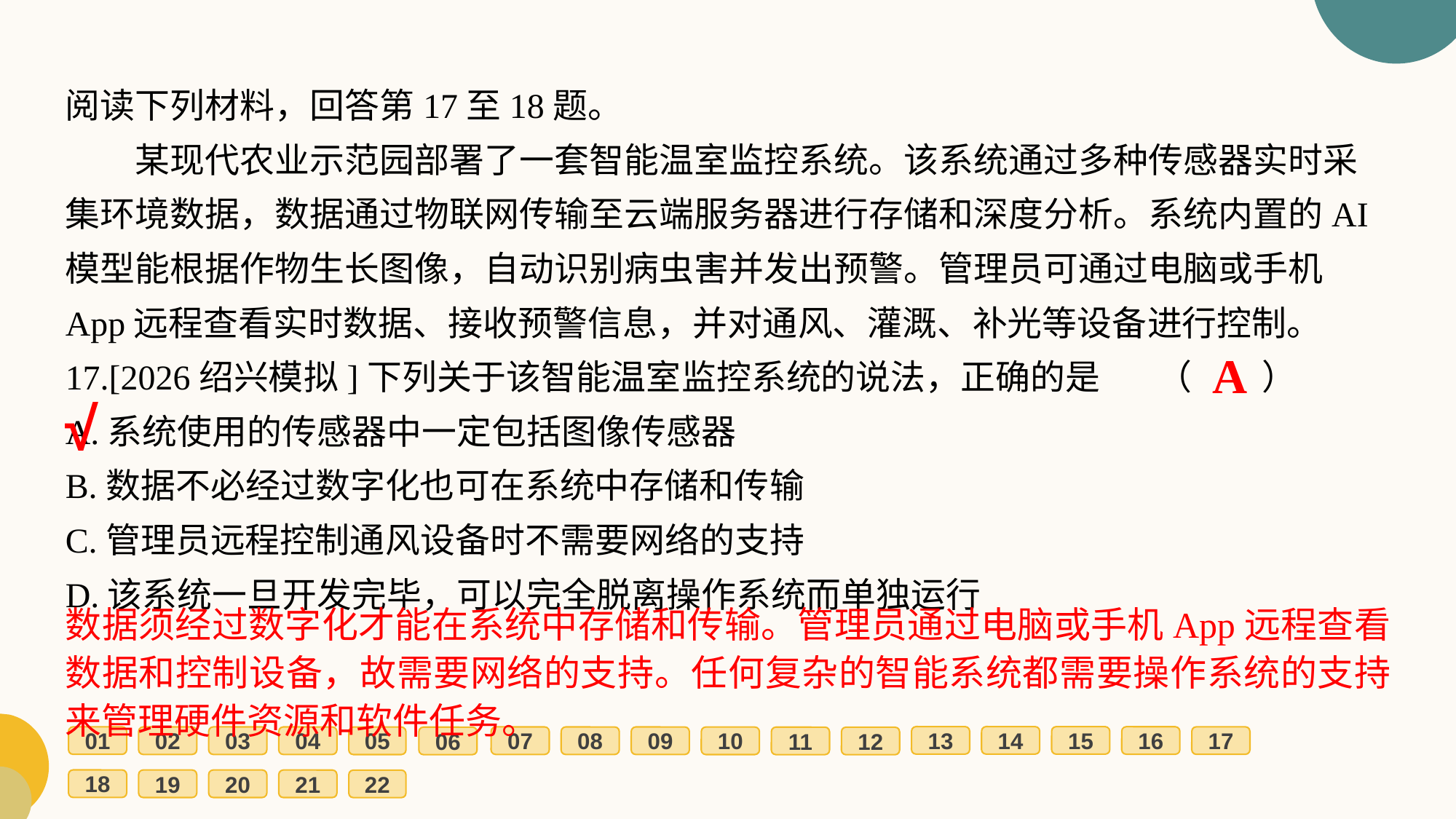

阅读下列材料，回答第17至18题。
　　某现代农业示范园部署了一套智能温室监控系统。该系统通过多种传感器实时采集环境数据，数据通过物联网传输至云端服务器进行存储和深度分析。系统内置的AI模型能根据作物生长图像，自动识别病虫害并发出预警。管理员可通过电脑或手机App远程查看实时数据、接收预警信息，并对通风、灌溉、补光等设备进行控制。
17.[2026绍兴模拟]下列关于该智能温室监控系统的说法，正确的是	（　　）
A.系统使用的传感器中一定包括图像传感器
B.数据不必经过数字化也可在系统中存储和传输
C.管理员远程控制通风设备时不需要网络的支持
D.该系统一旦开发完毕，可以完全脱离操作系统而单独运行
A
√
数据须经过数字化才能在系统中存储和传输。管理员通过电脑或手机App远程查看数据和控制设备，故需要网络的支持。任何复杂的智能系统都需要操作系统的支持来管理硬件资源和软件任务。